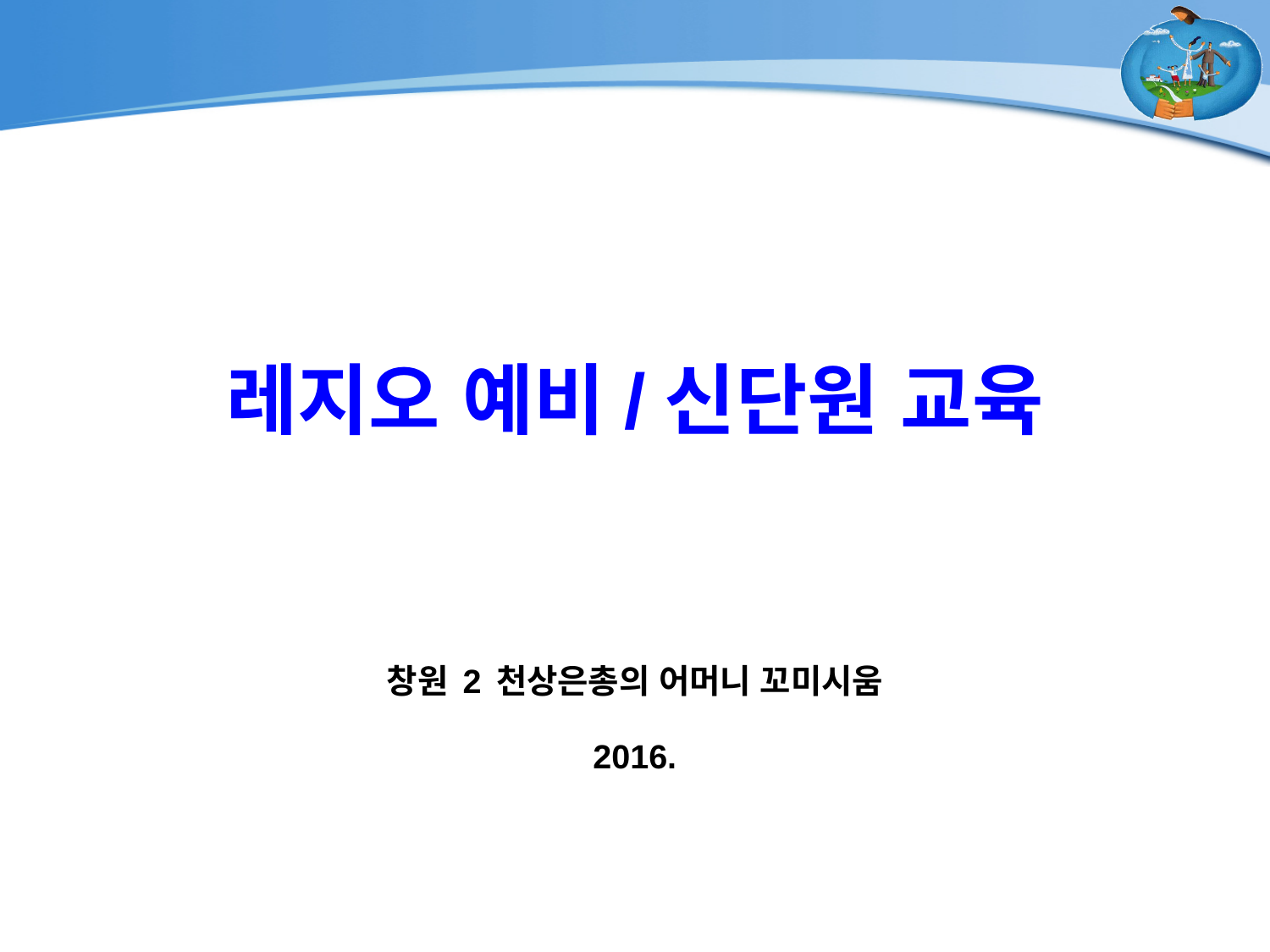

# 레지오 예비/신단원 교육
창원 2 천상은총의 어머니 꼬미시움
2016.